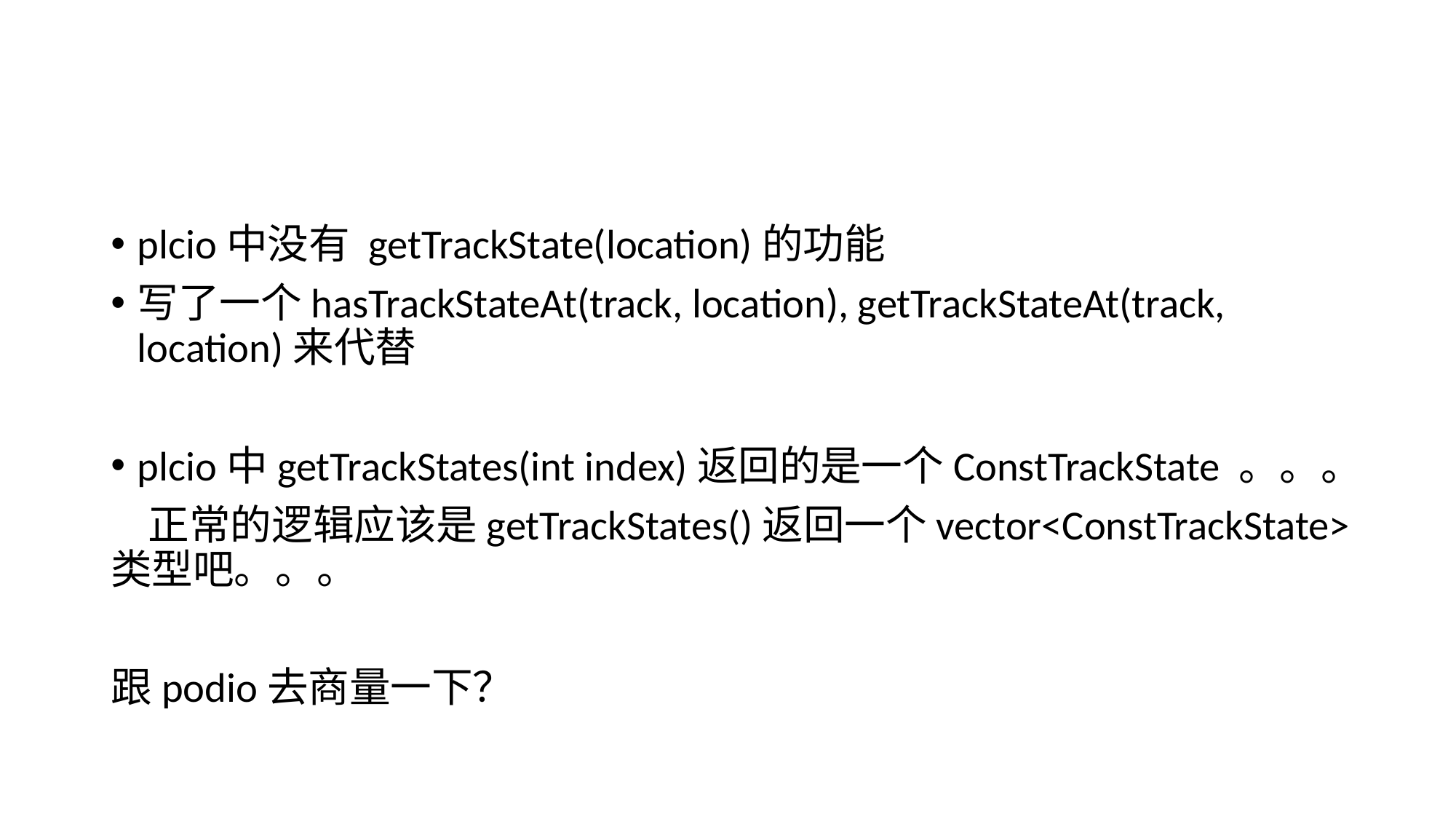

#
plcio中没有 getTrackState(location)的功能
写了一个hasTrackStateAt(track, location), getTrackStateAt(track, location)来代替

plcio中getTrackStates(int index)返回的是一个ConstTrackState 。。。
   正常的逻辑应该是getTrackStates()返回一个vector<ConstTrackState>类型吧。。。

跟podio去商量一下？